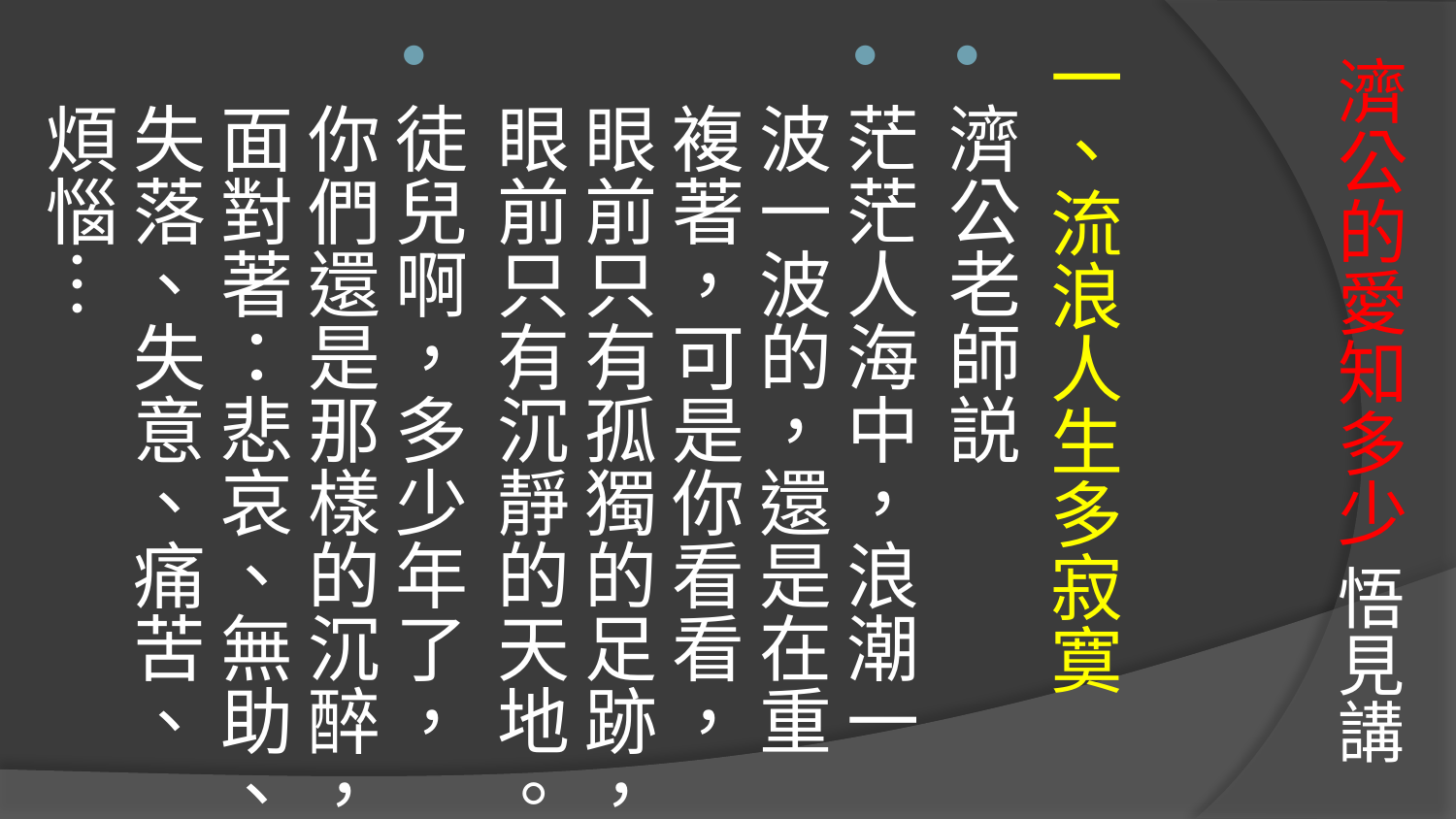

一、流浪人生多寂寞
濟公老師説
茫茫人海中，浪潮一波一波的，還是在重複著，可是你看看，眼前只有孤獨的足跡，眼前只有沉靜的天地。
徒兒啊，多少年了，你們還是那樣的沉醉，面對著：悲哀、無助、失落、失意、痛苦、煩惱…
# 濟公的愛知多少 悟見講